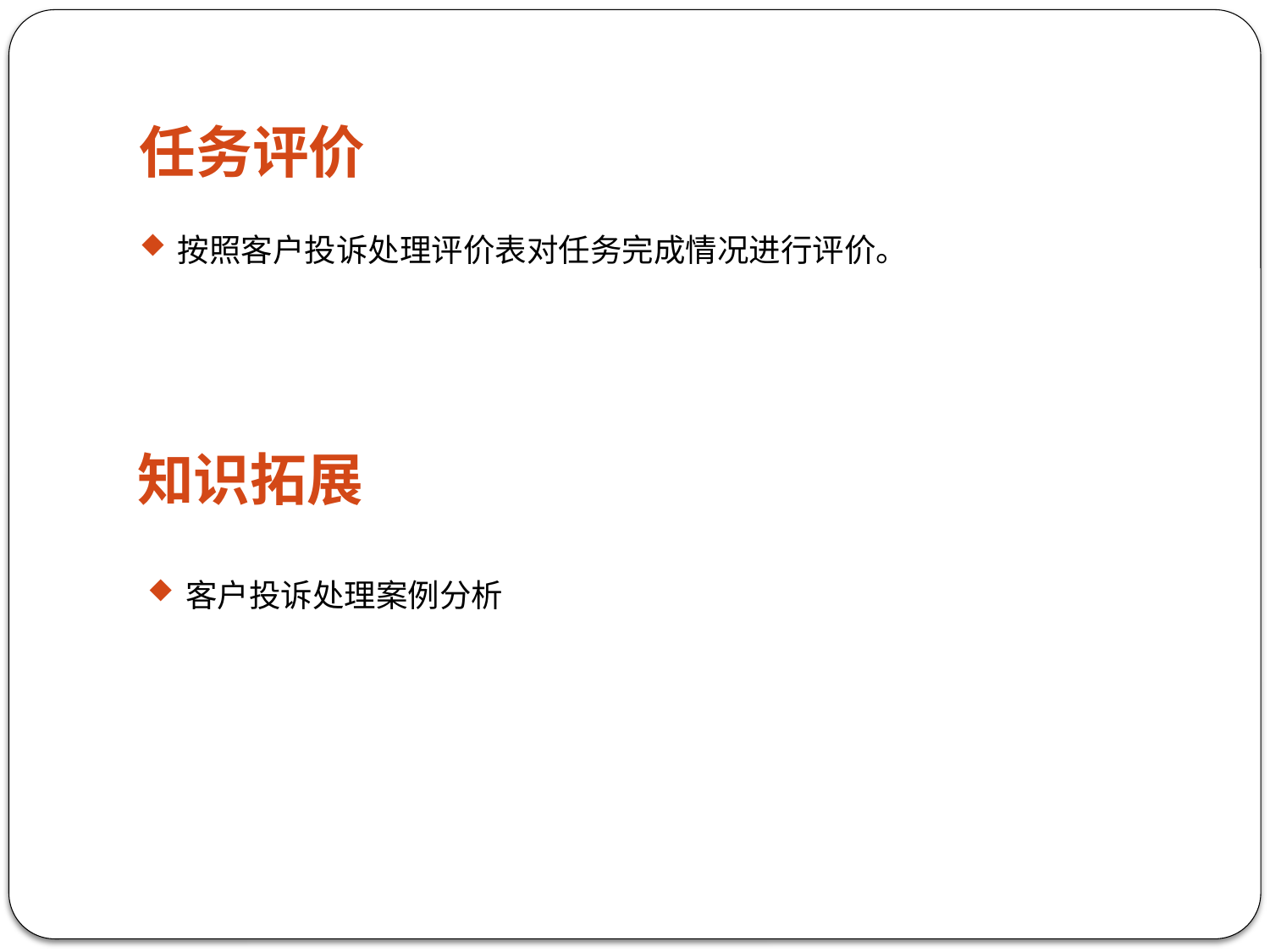

# 任务评价
按照客户投诉处理评价表对任务完成情况进行评价。
知识拓展
客户投诉处理案例分析